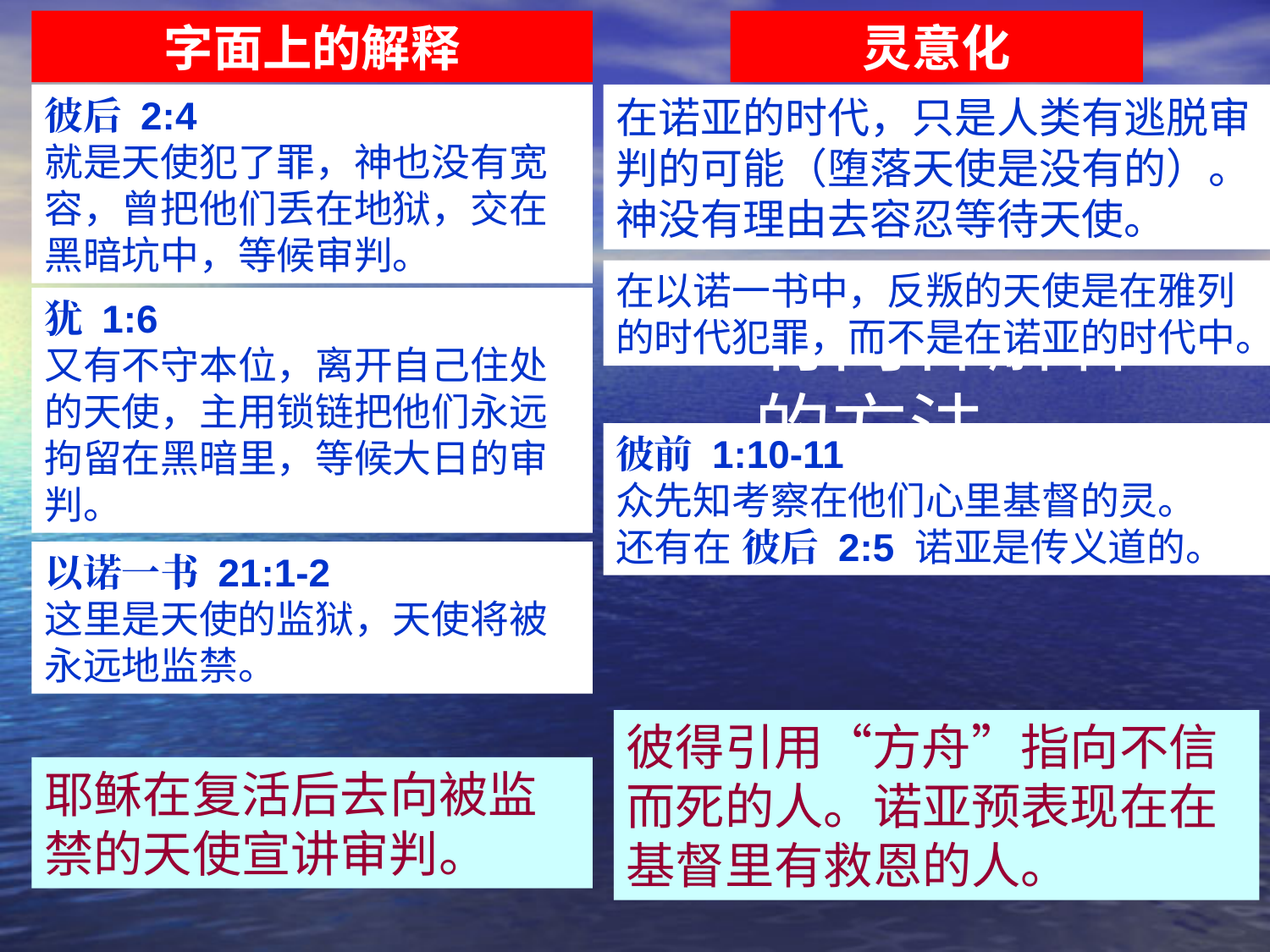

字面上的解释
灵意化
有两种解释的方法
彼后 2:4
就是天使犯了罪，神也没有宽容，曾把他们丢在地狱，交在黑暗坑中，等候审判。
在诺亚的时代，只是人类有逃脱审判的可能（堕落天使是没有的）。神没有理由去容忍等待天使。
在以诺一书中，反叛的天使是在雅列的时代犯罪，而不是在诺亚的时代中。
犹 1:6
又有不守本位，离开自己住处的天使，主用锁链把他们永远拘留在黑暗里，等候大日的审判。
彼前 1:10-11
众先知考察在他们心里基督的灵。
还有在 彼后 2:5 诺亚是传义道的。
以诺一书 21:1-2
这里是天使的监狱，天使将被永远地监禁。
彼得引用“方舟”指向不信而死的人。诺亚预表现在在基督里有救恩的人。
耶稣在复活后去向被监禁的天使宣讲审判。